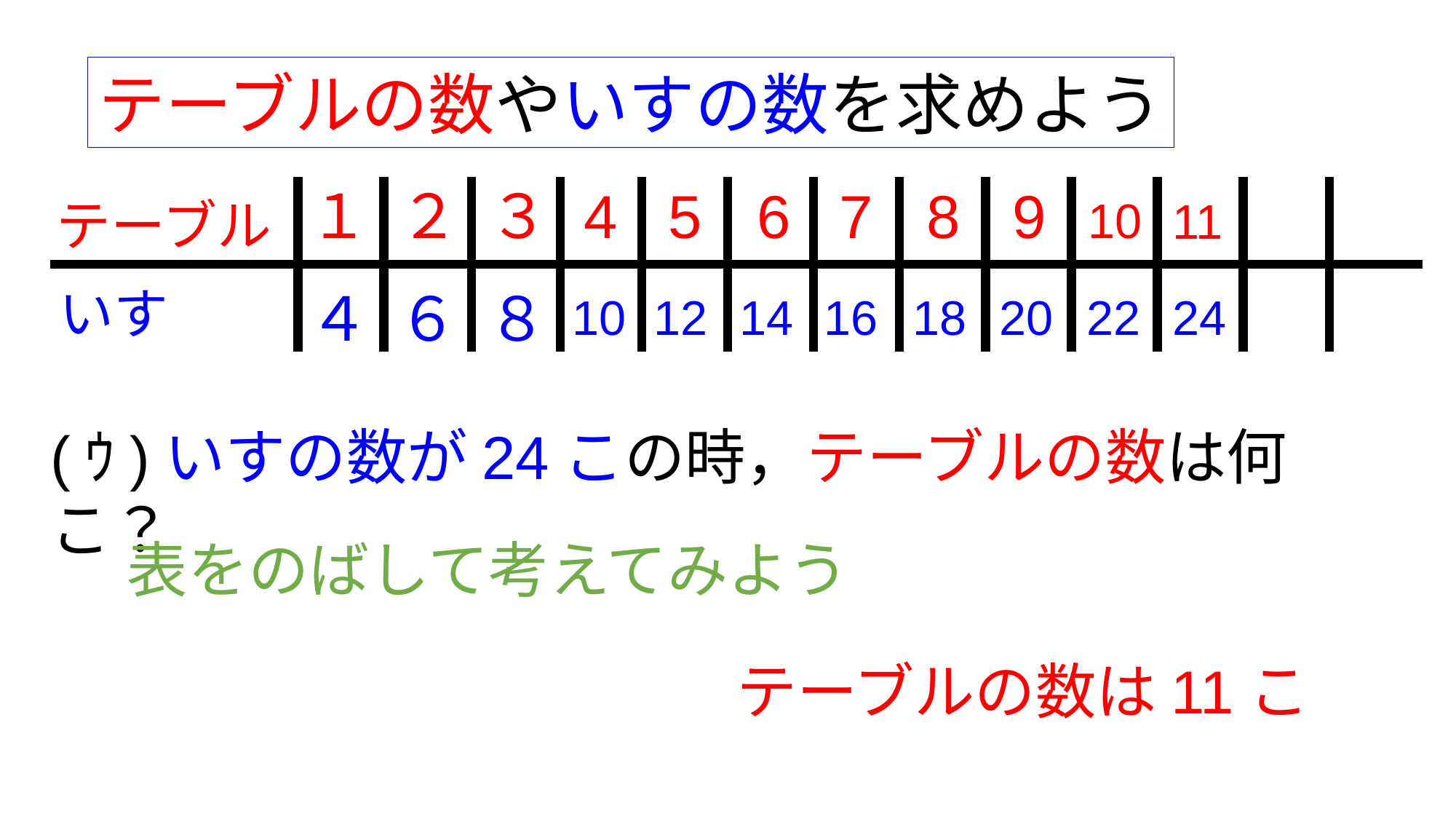

テーブルの数やいすの数を求めよう
１
２
３
4
5
6
7
8
9
10
11
テーブル
いす
８
４
６
10
12
14
16
18
20
22
24
(ｳ)いすの数が24この時，テーブルの数は何こ？
表をのばして考えてみよう
テーブルの数は11こ